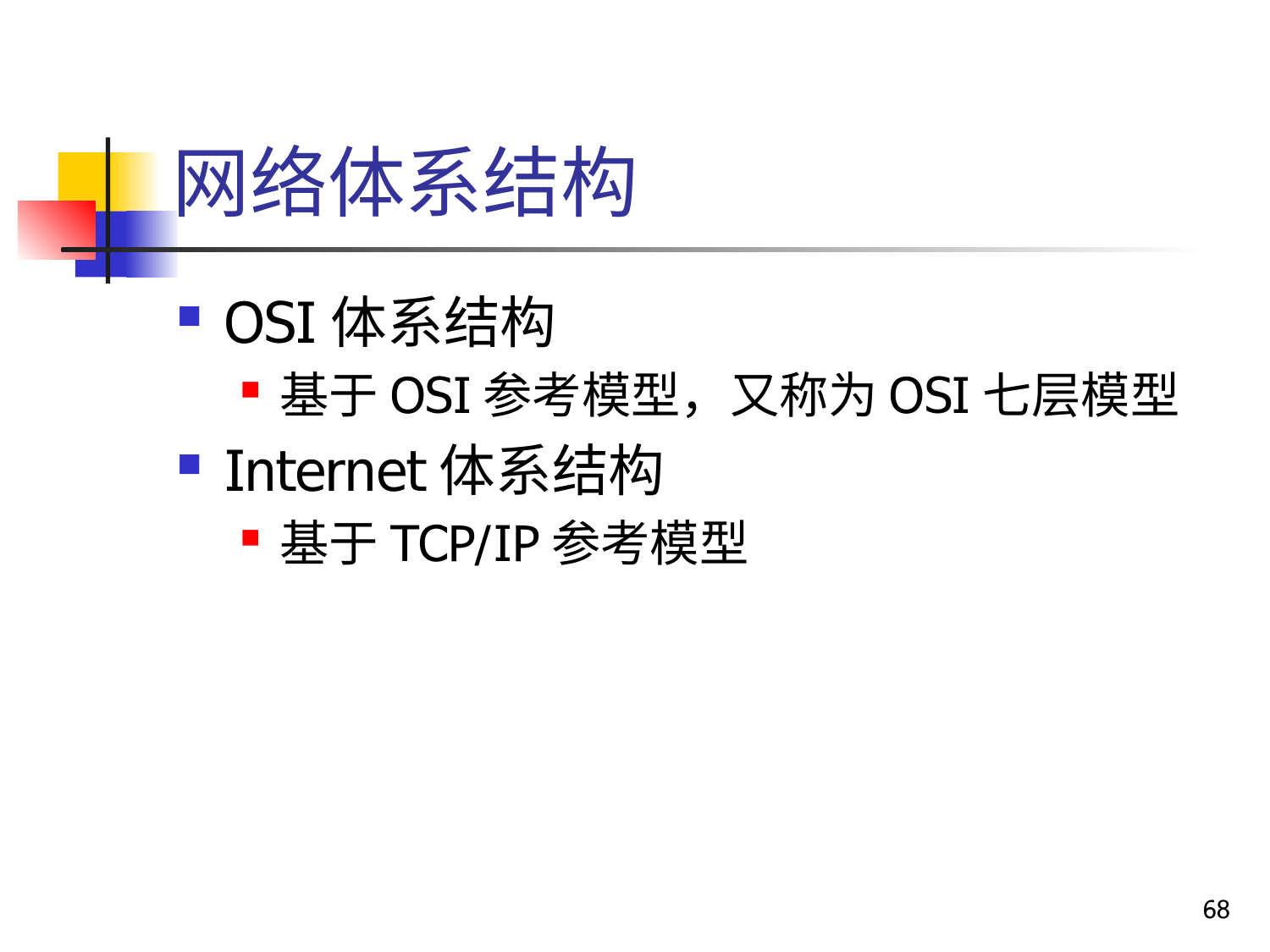

# 网络体系结构
OSI体系结构
基于OSI参考模型，又称为OSI七层模型
Internet体系结构
基于TCP/IP参考模型

68